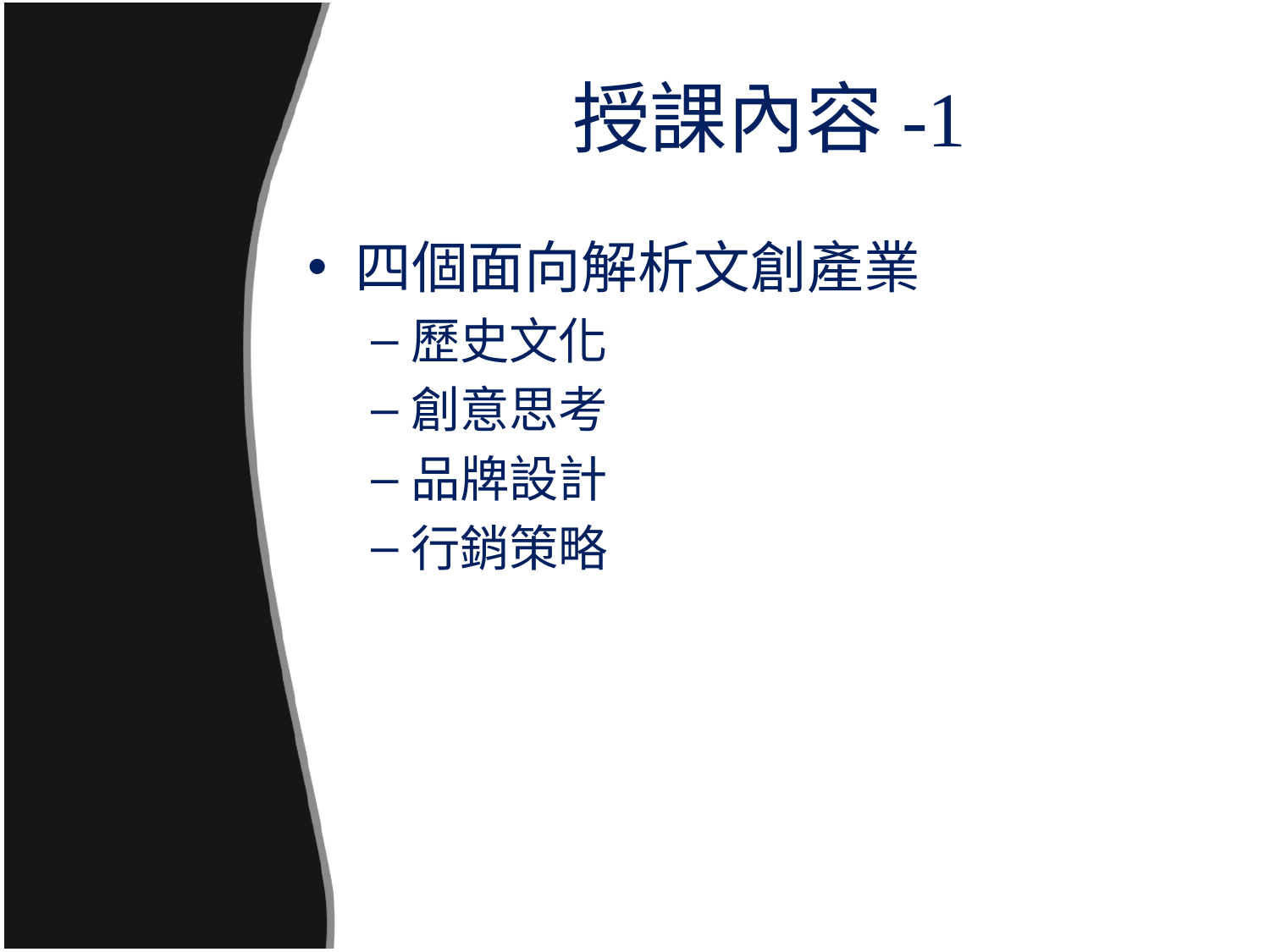

# 授課內容-1
四個面向解析文創產業
歷史文化
創意思考
品牌設計
行銷策略